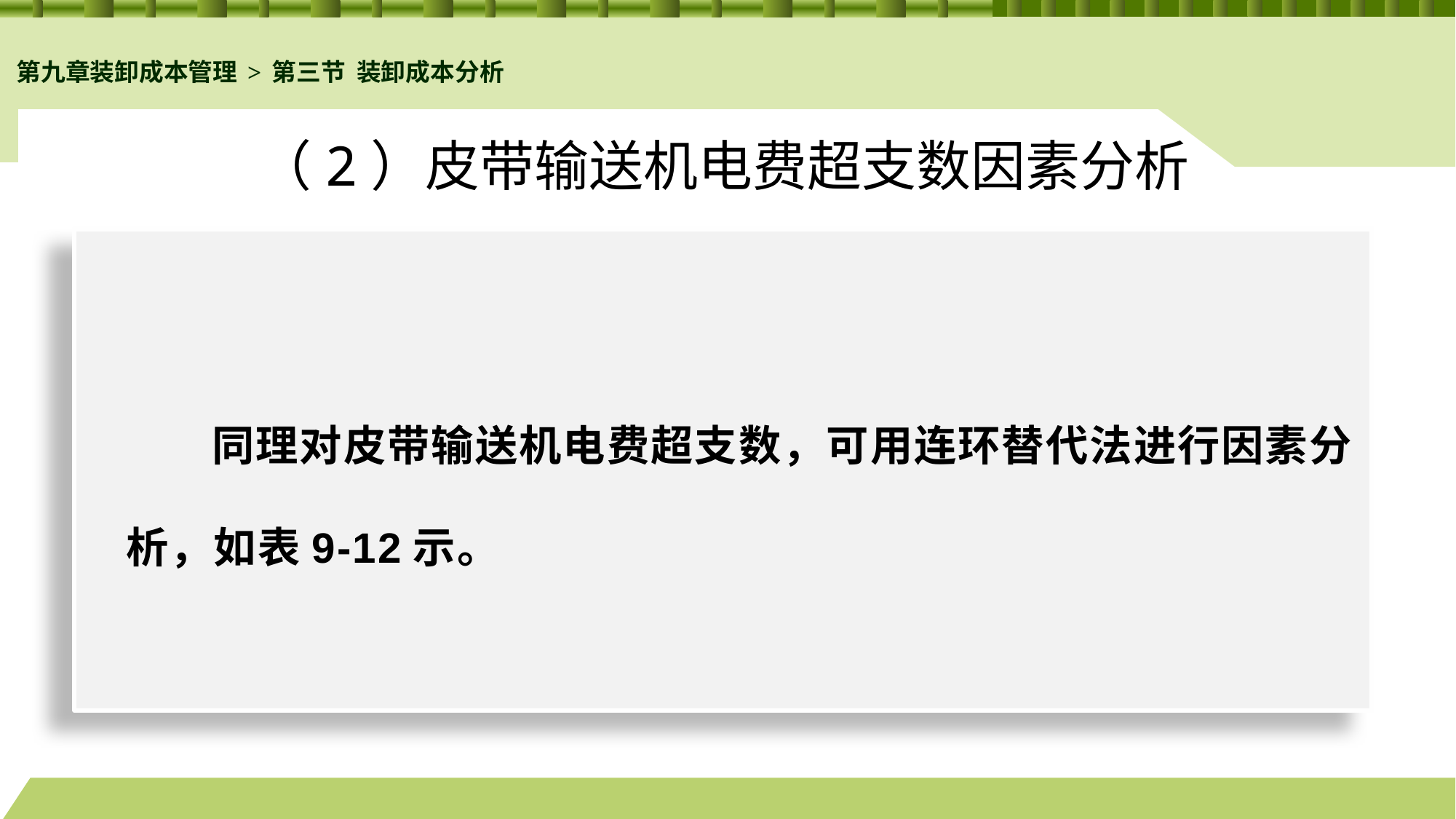

第九章装卸成本管理>第三节  装卸成本分析
# （2）皮带输送机电费超支数因素分析
同理对皮带输送机电费超支数，可用连环替代法进行因素分析，如表9-12示。